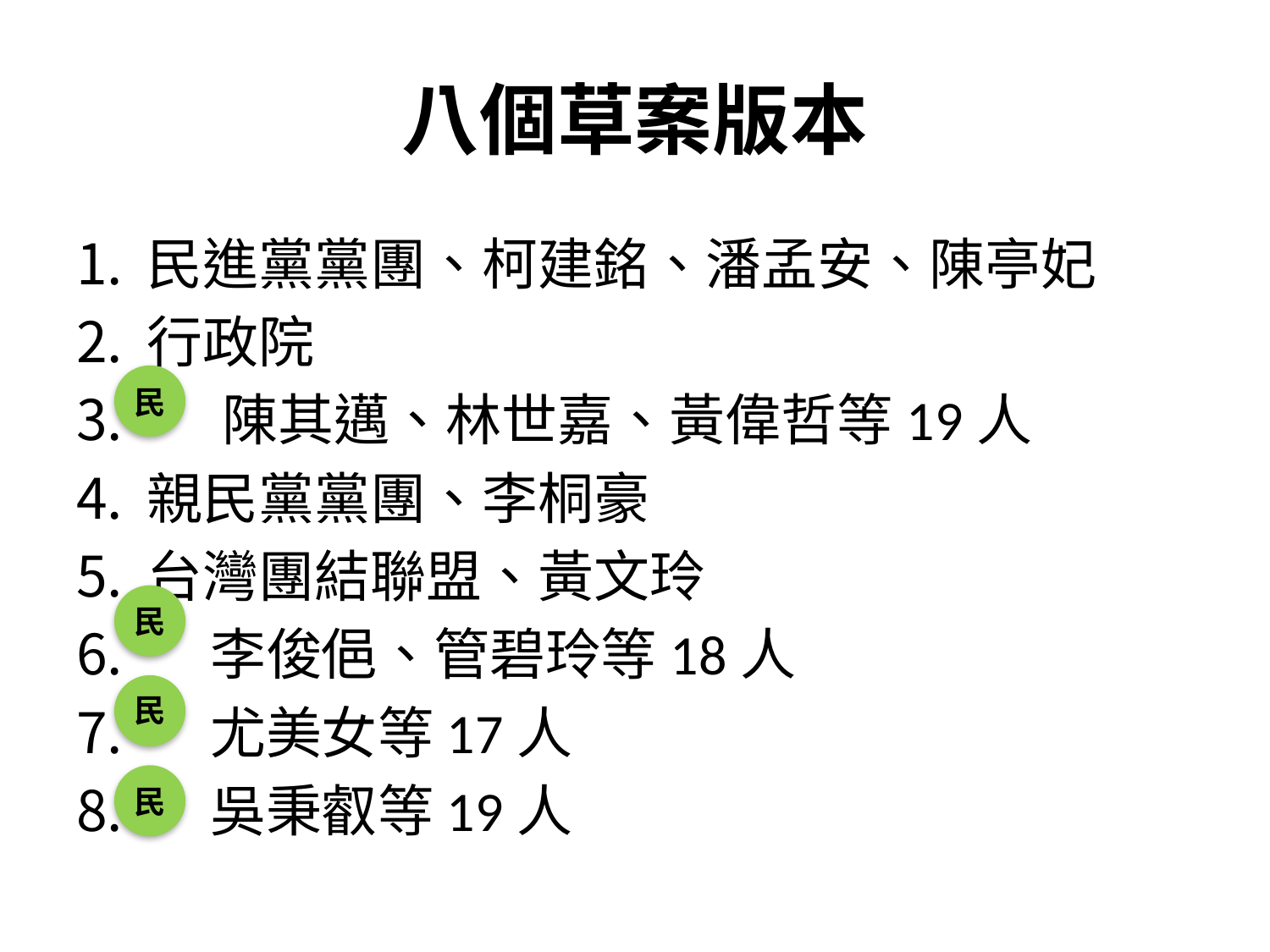

# 八個草案版本
民進黨黨團、柯建銘、潘孟安、陳亭妃
行政院
     陳其邁、林世嘉、黃偉哲等19人
親民黨黨團、李桐豪
台灣團結聯盟、黃文玲
    李俊俋、管碧玲等18人
    尤美女等17人
    吳秉叡等19人

民

民

民

民